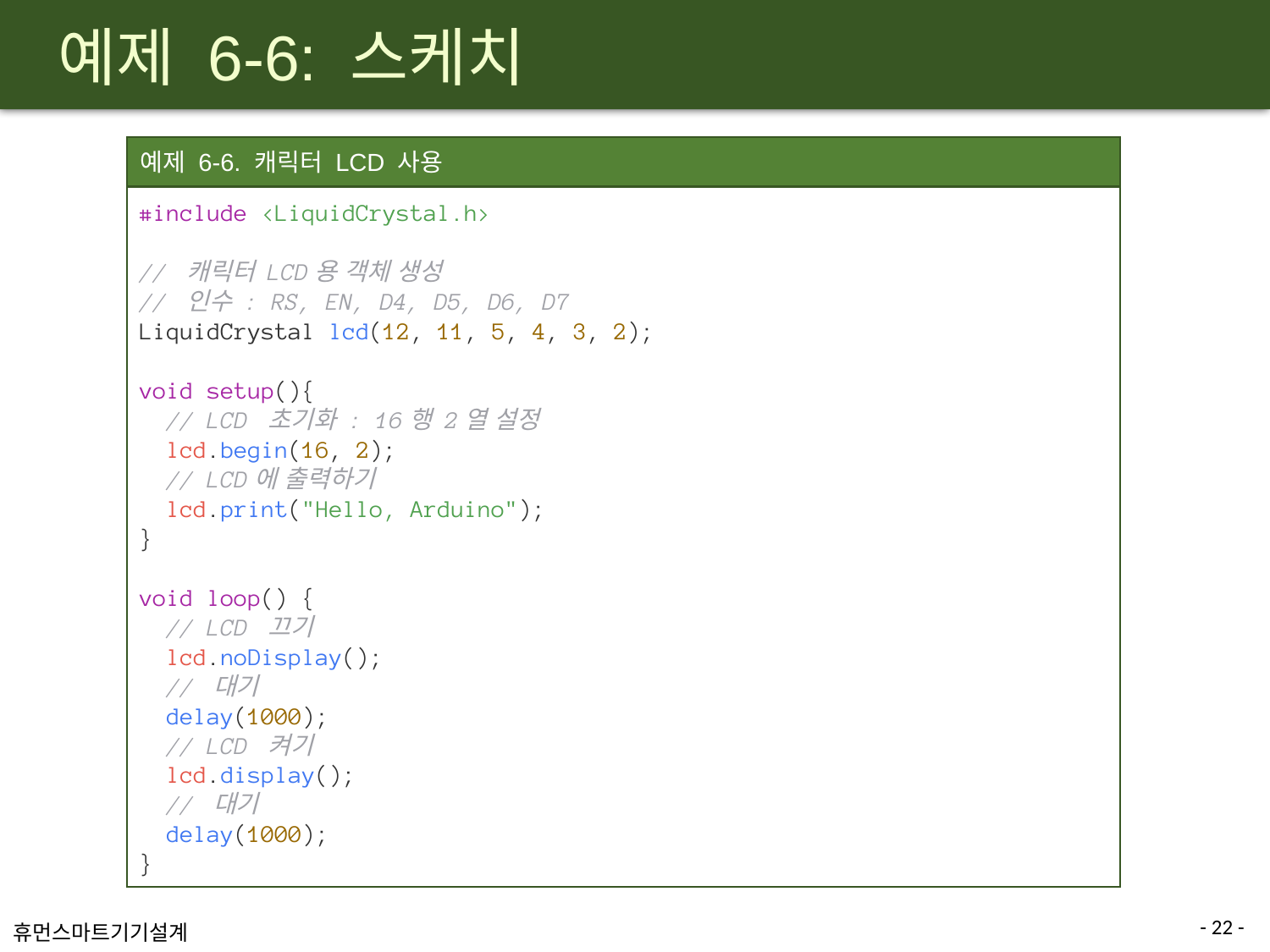

# 예제 6-6: 스케치
예제 6-6. 캐릭터 LCD 사용
#include <LiquidCrystal.h>
// 캐릭터 LCD용 객체 생성
// 인수 : RS, EN, D4, D5, D6, D7
LiquidCrystal lcd(12, 11, 5, 4, 3, 2);
void setup(){
  // LCD 초기화 : 16행 2열 설정
  lcd.begin(16, 2);
  // LCD에 출력하기
  lcd.print("Hello, Arduino");
}
void loop() {
  // LCD 끄기
  lcd.noDisplay();
  // 대기
  delay(1000);
  // LCD 켜기
  lcd.display();
  // 대기
  delay(1000);
}
- 22 -